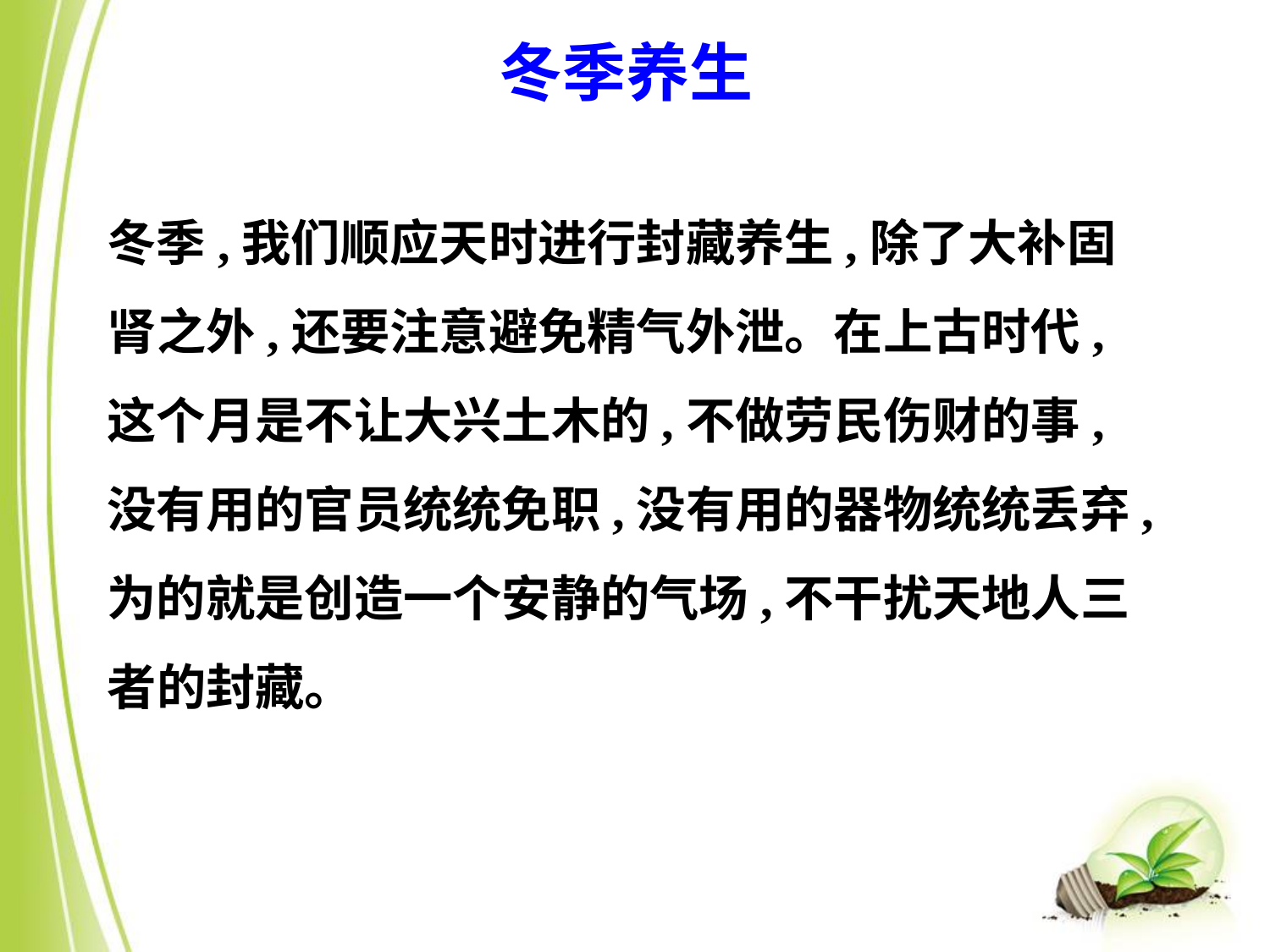

冬季养生
冬季,我们顺应天时进行封藏养生,除了大补固肾之外,还要注意避免精气外泄。在上古时代,这个月是不让大兴土木的,不做劳民伤财的事,没有用的官员统统免职,没有用的器物统统丢弃,为的就是创造一个安静的气场,不干扰天地人三者的封藏。